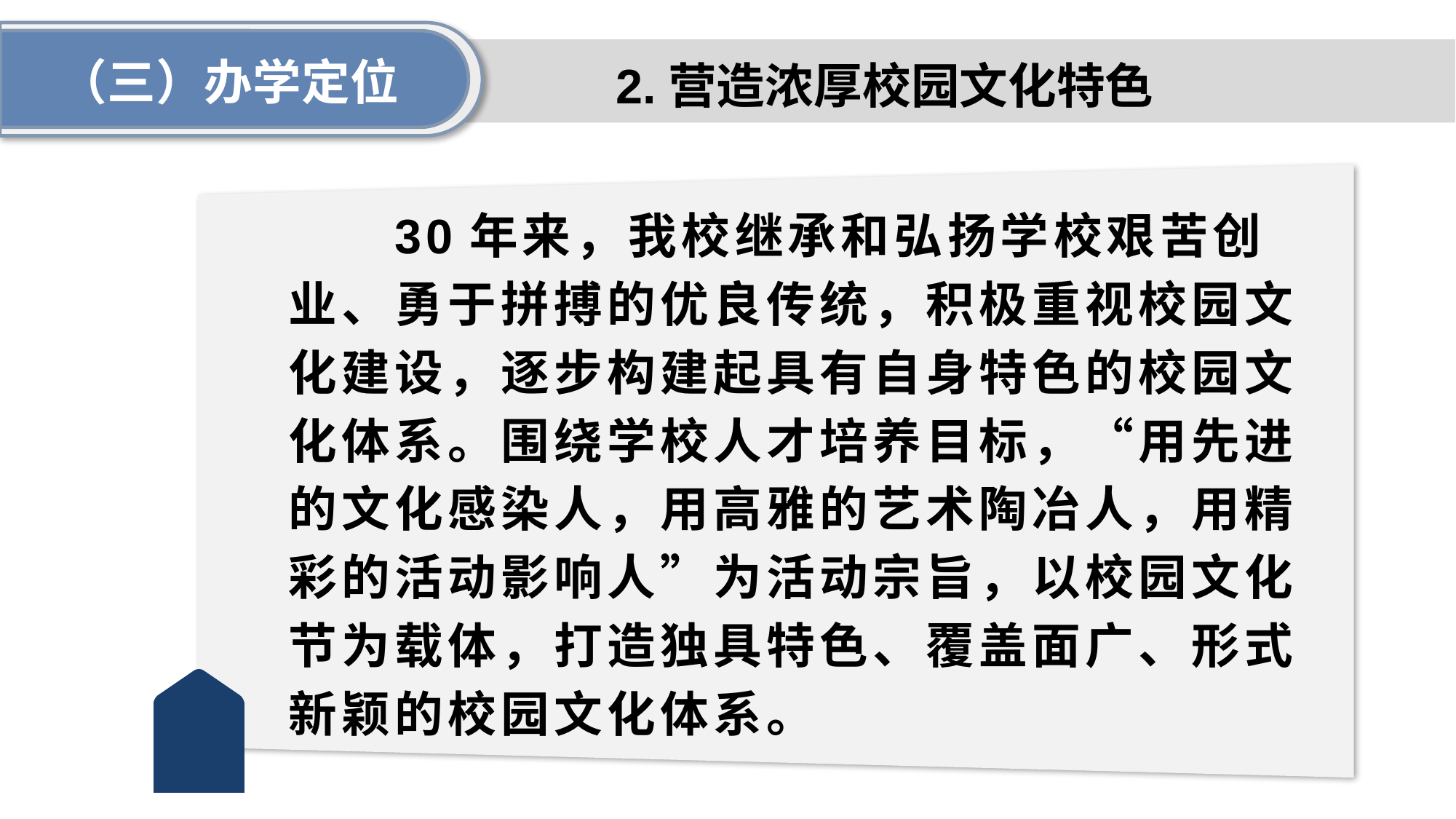

（三）办学定位
2.营造浓厚校园文化特色
30年来，我校继承和弘扬学校艰苦创业、勇于拼搏的优良传统，积极重视校园文化建设，逐步构建起具有自身特色的校园文化体系。围绕学校人才培养目标，“用先进的文化感染人，用高雅的艺术陶冶人，用精彩的活动影响人”为活动宗旨，以校园文化节为载体，打造独具特色、覆盖面广、形式新颖的校园文化体系。